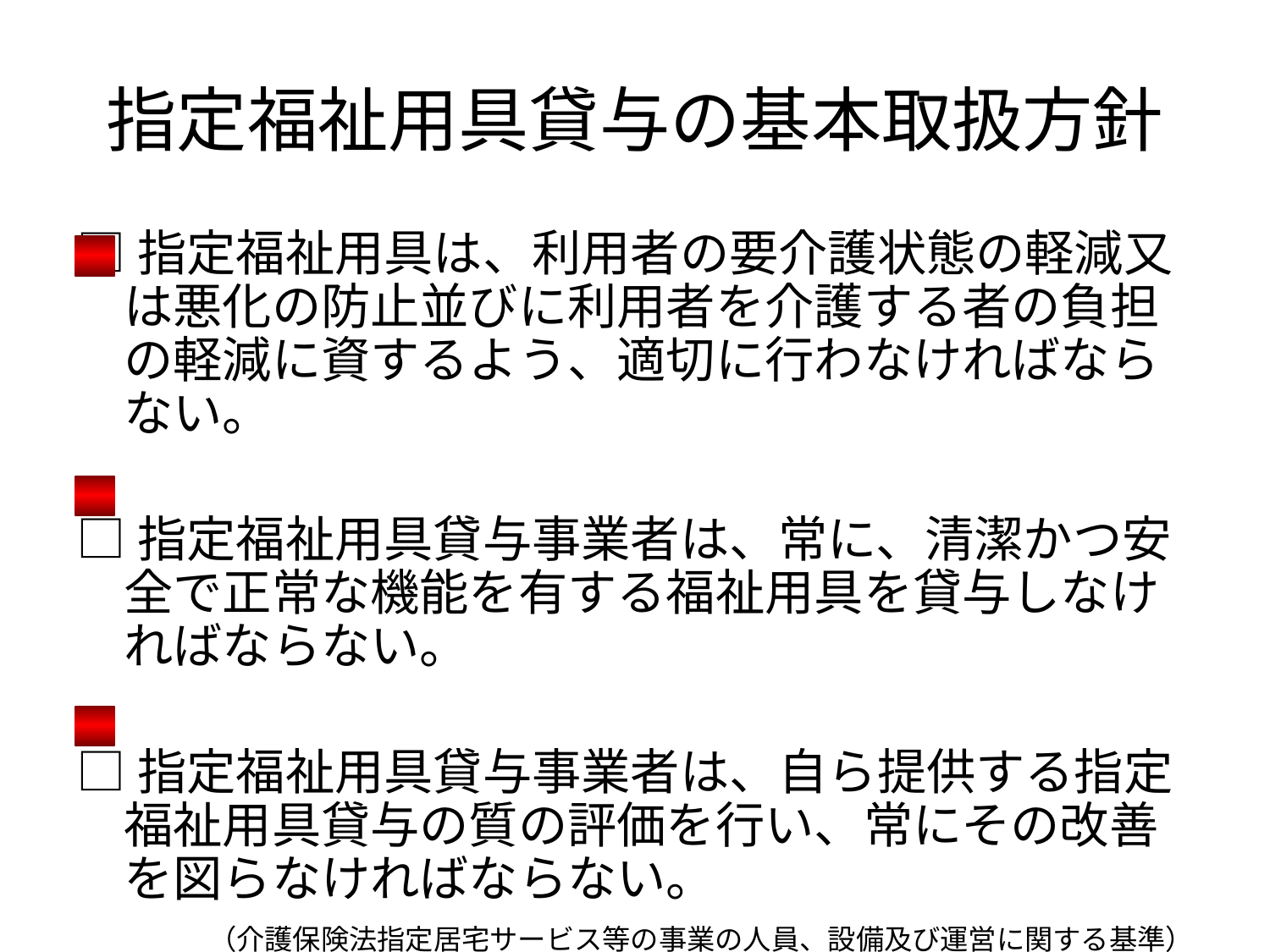

# 指定福祉用具貸与の基本取扱方針
□指定福祉用具は、利用者の要介護状態の軽減又は悪化の防止並びに利用者を介護する者の負担の軽減に資するよう、適切に行わなければならない。

□指定福祉用具貸与事業者は、常に、清潔かつ安全で正常な機能を有する福祉用具を貸与しなければならない。

□指定福祉用具貸与事業者は、自ら提供する指定福祉用具貸与の質の評価を行い、常にその改善を図らなければならない。
（介護保険法指定居宅サービス等の事業の人員、設備及び運営に関する基準）